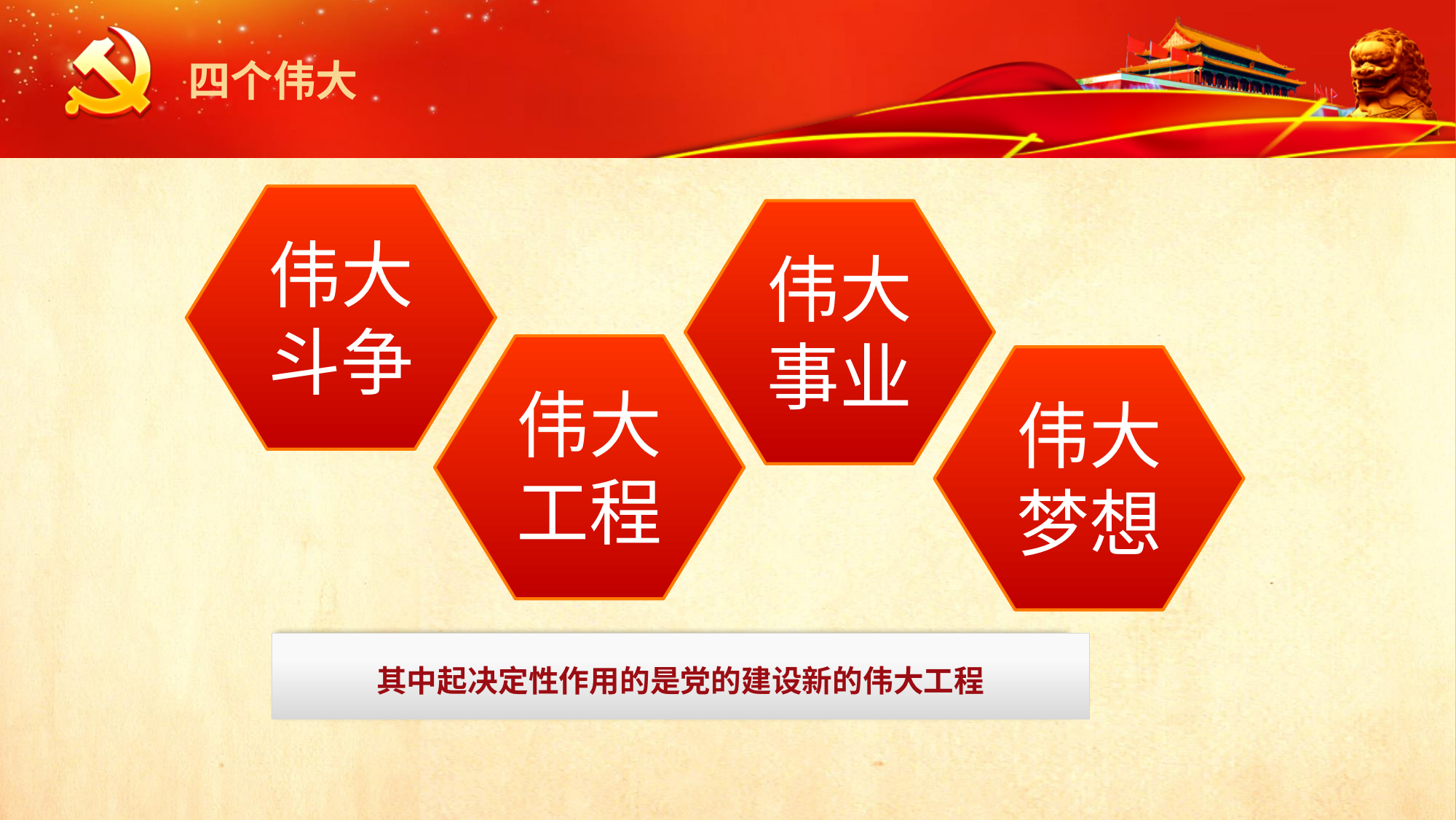

四个伟大

伟大斗争

伟大事业

伟大工程

伟大梦想
其中起决定性作用的是党的建设新的伟大工程
延时符